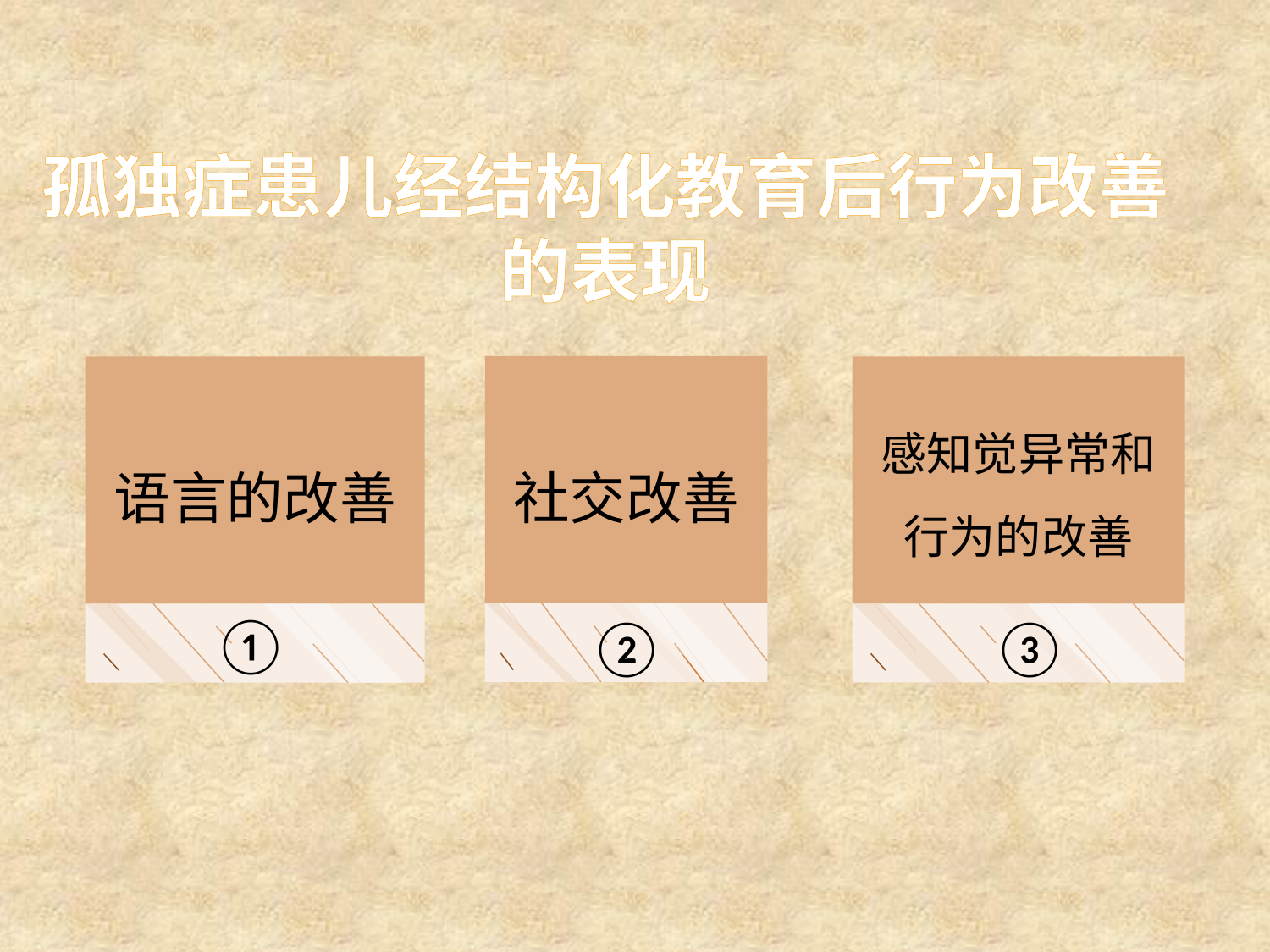

孤独症患儿经结构化教育后行为改善的表现
社交改善

②
语言的改善

①
感知觉异常和行为的改善

③